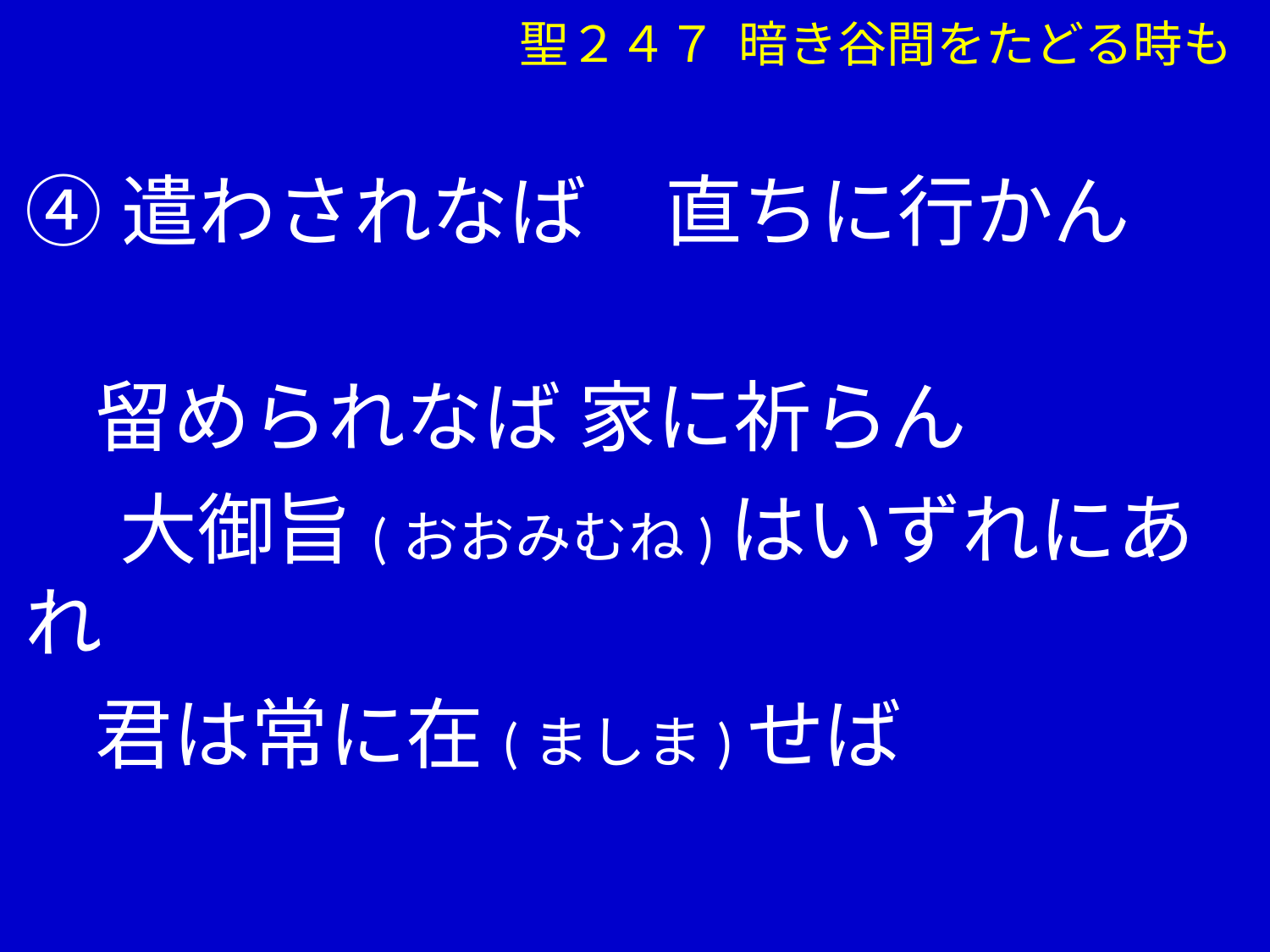

聖２４７  暗き谷間をたどる時も
④遣わされなば　直ちに行かん
   留められなば 家に祈らん
　 大御旨(おおみむね)はいずれにあれ
   君は常に在(ましま)せば